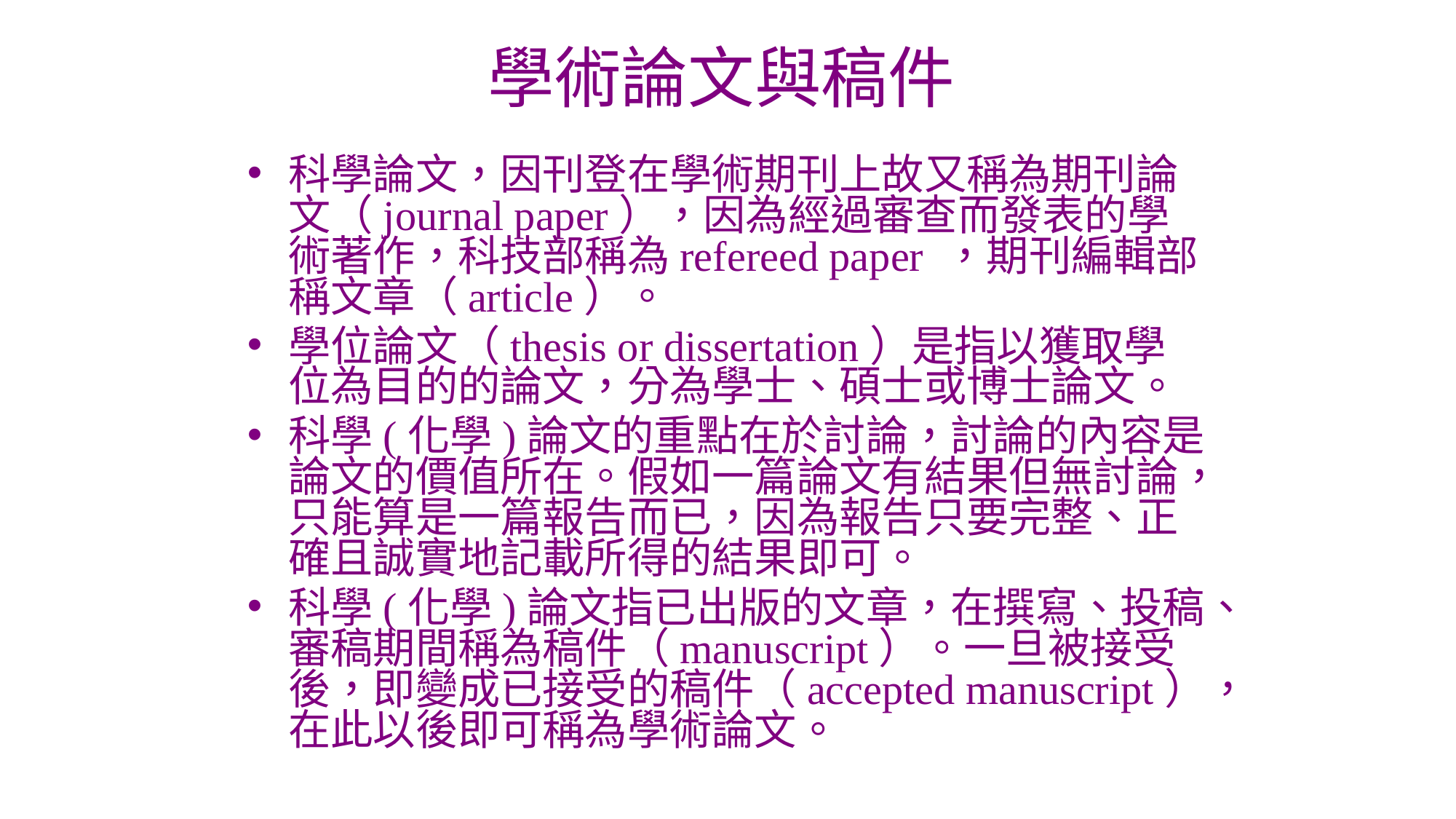

# 學術論文與稿件
科學論文，因刊登在學術期刊上故又稱為期刊論文（journal paper），因為經過審查而發表的學術著作，科技部稱為refereed paper ，期刊編輯部稱文章（article）。
學位論文（thesis or dissertation）是指以獲取學位為目的的論文，分為學士、碩士或博士論文。
科學(化學)論文的重點在於討論，討論的內容是論文的價值所在。假如一篇論文有結果但無討論，只能算是一篇報告而已，因為報告只要完整、正確且誠實地記載所得的結果即可。
科學(化學)論文指已出版的文章，在撰寫、投稿、審稿期間稱為稿件（manuscript）。一旦被接受後，即變成已接受的稿件（accepted manuscript），在此以後即可稱為學術論文。